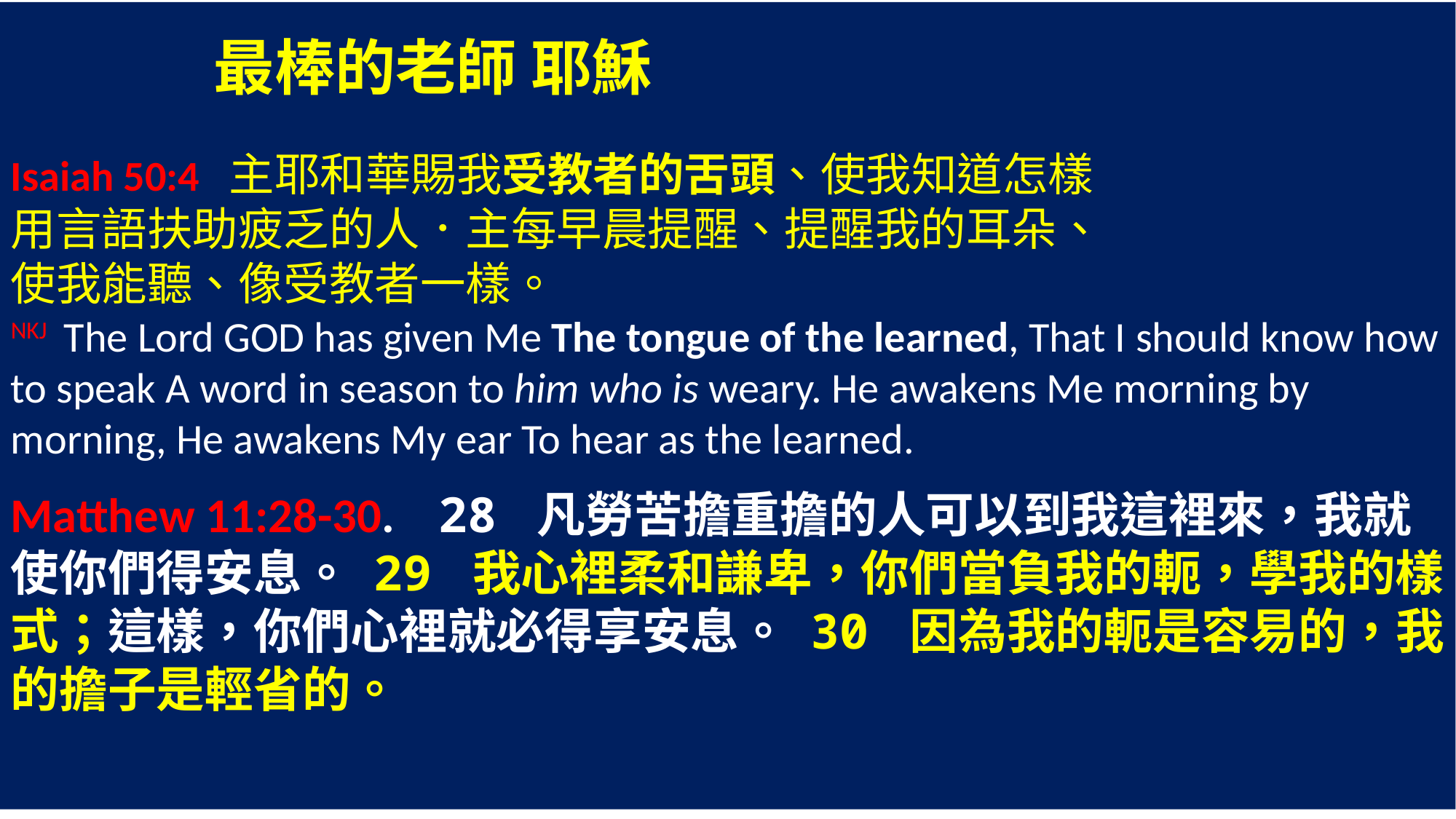

最棒的老師 耶穌

Isaiah 50:4  主耶和華賜我受教者的舌頭、使我知道怎樣
用言語扶助疲乏的人．主每早晨提醒、提醒我的耳朵、
使我能聽、像受教者一樣。
NKJ   The Lord GOD has given Me The tongue of the learned, That I should know how to speak A word in season to him who is weary. He awakens Me morning by morning, He awakens My ear To hear as the learned.

Matthew 11:28-30.    28 凡勞苦擔重擔的人可以到我這裡來，我就使你們得安息。 29 我心裡柔和謙卑，你們當負我的軛，學我的樣式；這樣，你們心裡就必得享安息。 30 因為我的軛是容易的，我的擔子是輕省的。